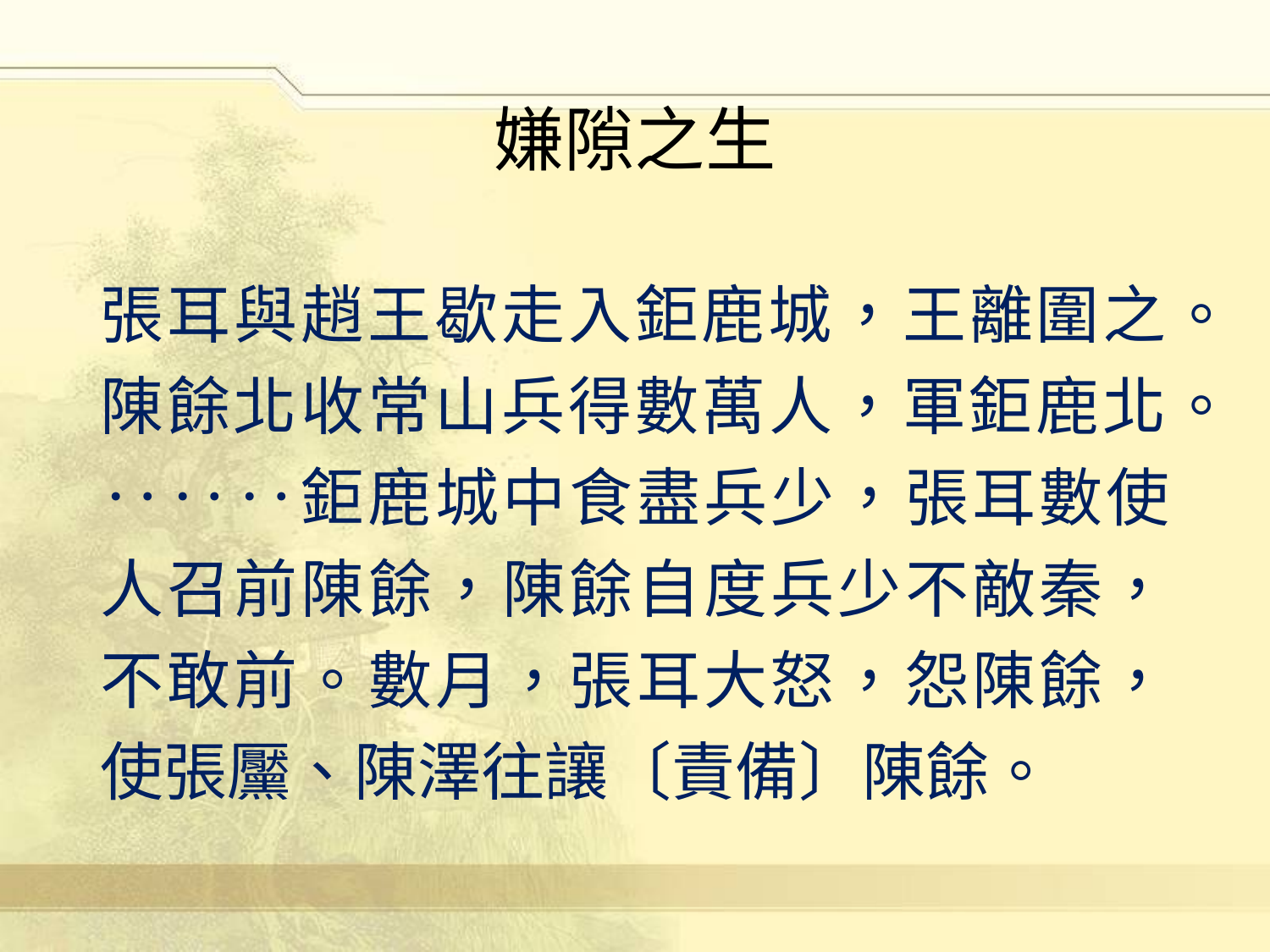

# 嫌隙之生
張耳與趙王歇走入鉅鹿城，王離圍之。陳餘北收常山兵得數萬人，軍鉅鹿北。‥‥‥鉅鹿城中食盡兵少，張耳數使人召前陳餘，陳餘自度兵少不敵秦，不敢前。數月，張耳大怒，怨陳餘，使張黶、陳澤往讓〔責備〕陳餘。